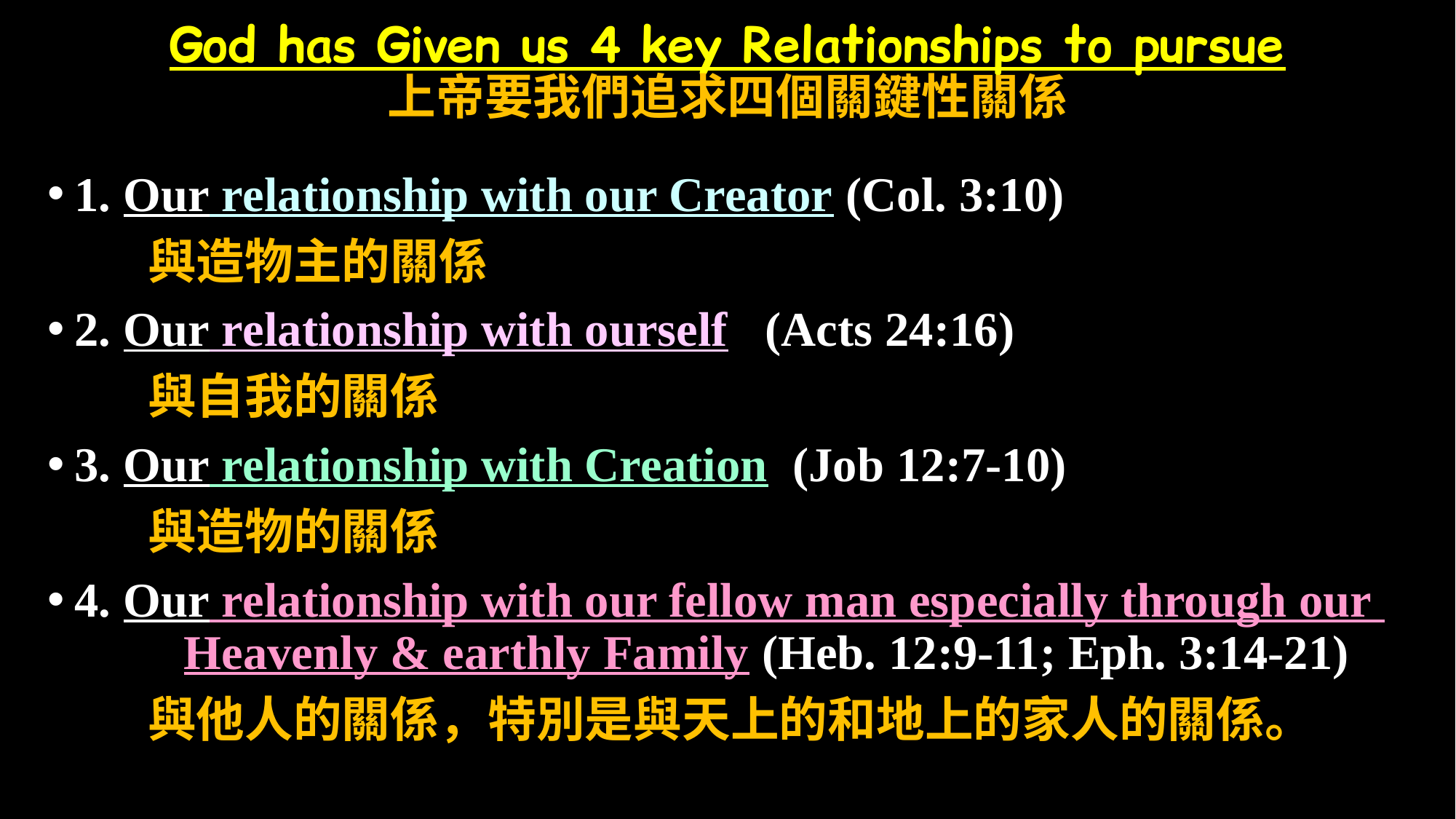

# God has Given us 4 key Relationships to pursue 上帝要我們追求四個關鍵性關係
1. Our relationship with our Creator (Col. 3:10)
        與造物主的關係
2. Our relationship with ourself   (Acts 24:16)
        與自我的關係
3. Our relationship with Creation  (Job 12:7-10)
        與造物的關係
4. Our relationship with our fellow man especially through our 	Heavenly & earthly Family (Heb. 12:9-11; Eph. 3:14-21)
        與他人的關係，特別是與天上的和地上的家人的關係。